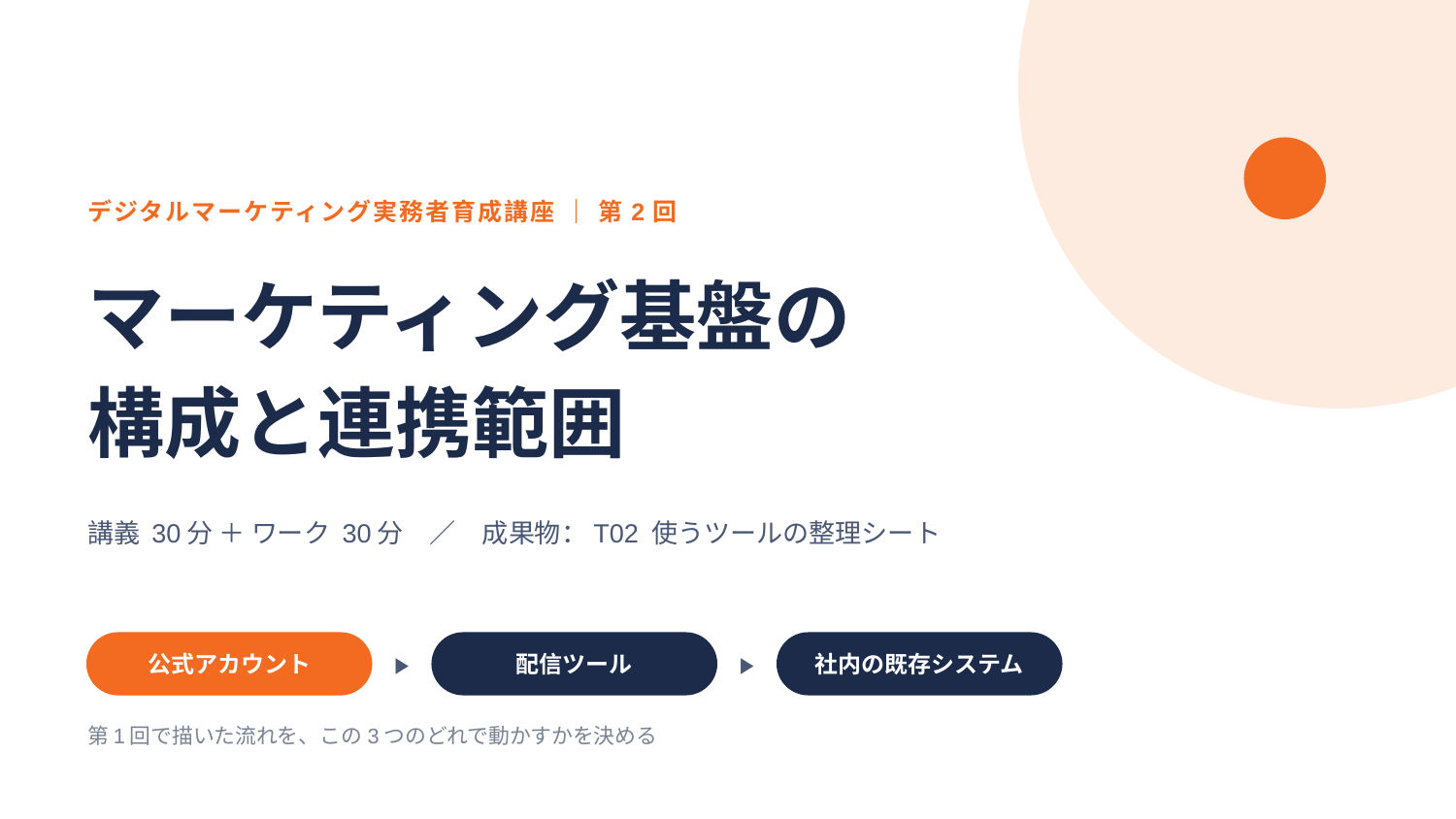

デジタルマーケティング実務者育成講座 ｜ 第2回
マーケティング基盤の
構成と連携範囲
講義 30分 ＋ ワーク 30分　／　成果物：T02 使うツールの整理シート

公式アカウント

配信ツール

社内の既存システム
▶
▶
第1回で描いた流れを、この3つのどれで動かすかを決める